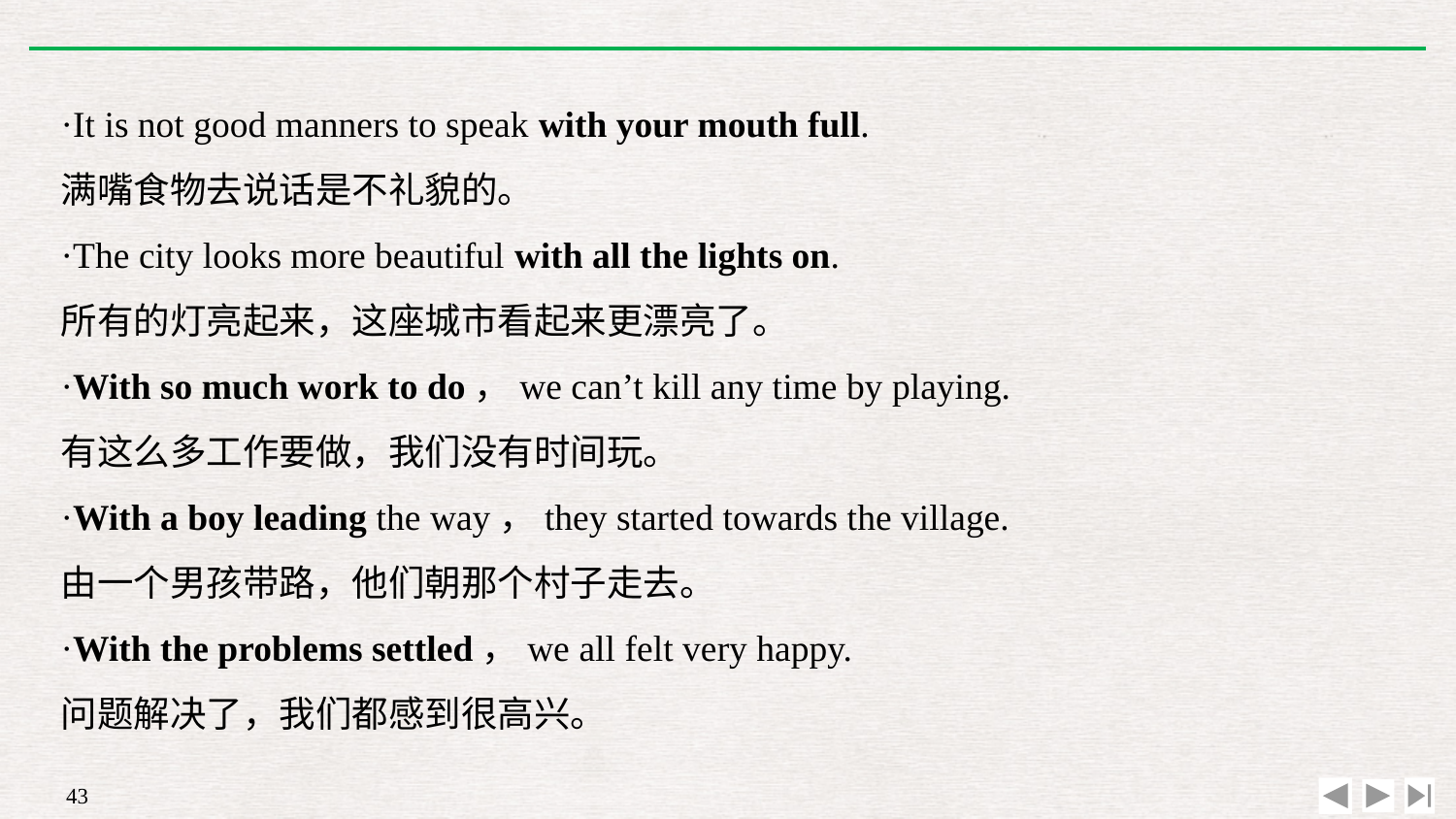

·It is not good manners to speak with your mouth full.
满嘴食物去说话是不礼貌的。
·The city looks more beautiful with all the lights on.
所有的灯亮起来，这座城市看起来更漂亮了。
·With so much work to do，we can’t kill any time by playing.
有这么多工作要做，我们没有时间玩。
·With a boy leading the way，they started towards the village.
由一个男孩带路，他们朝那个村子走去。
·With the problems settled，we all felt very happy.
问题解决了，我们都感到很高兴。